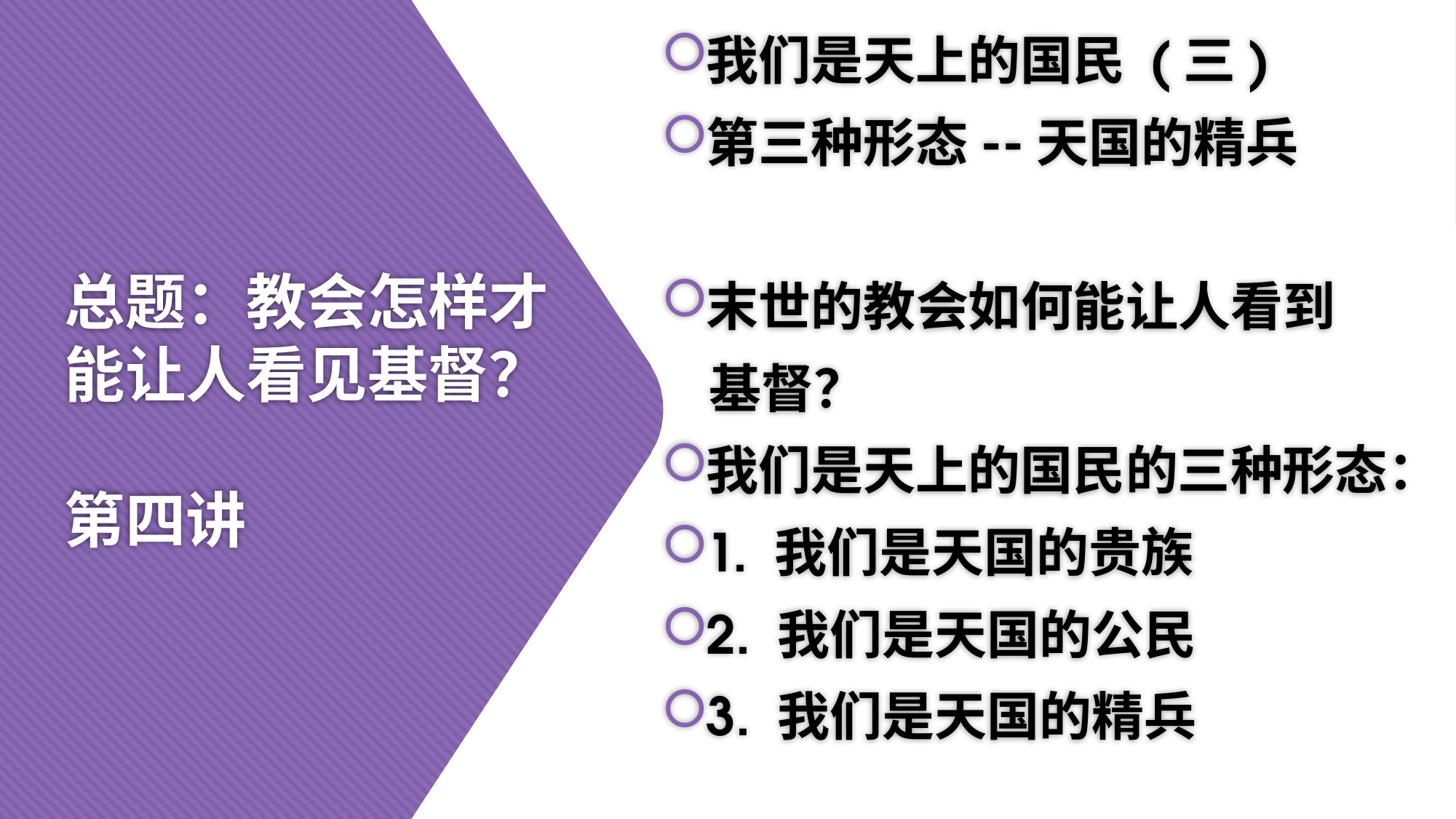

我们是天上的国民 (三)
第三种形态--天国的精兵

末世的教会如何能让人看到
   基督？
我们是天上的国民的三种形态：
1. 我们是天国的贵族
2. 我们是天国的公民
3. 我们是天国的精兵

# 总题：教会怎样才能让人看见基督？ 第四讲